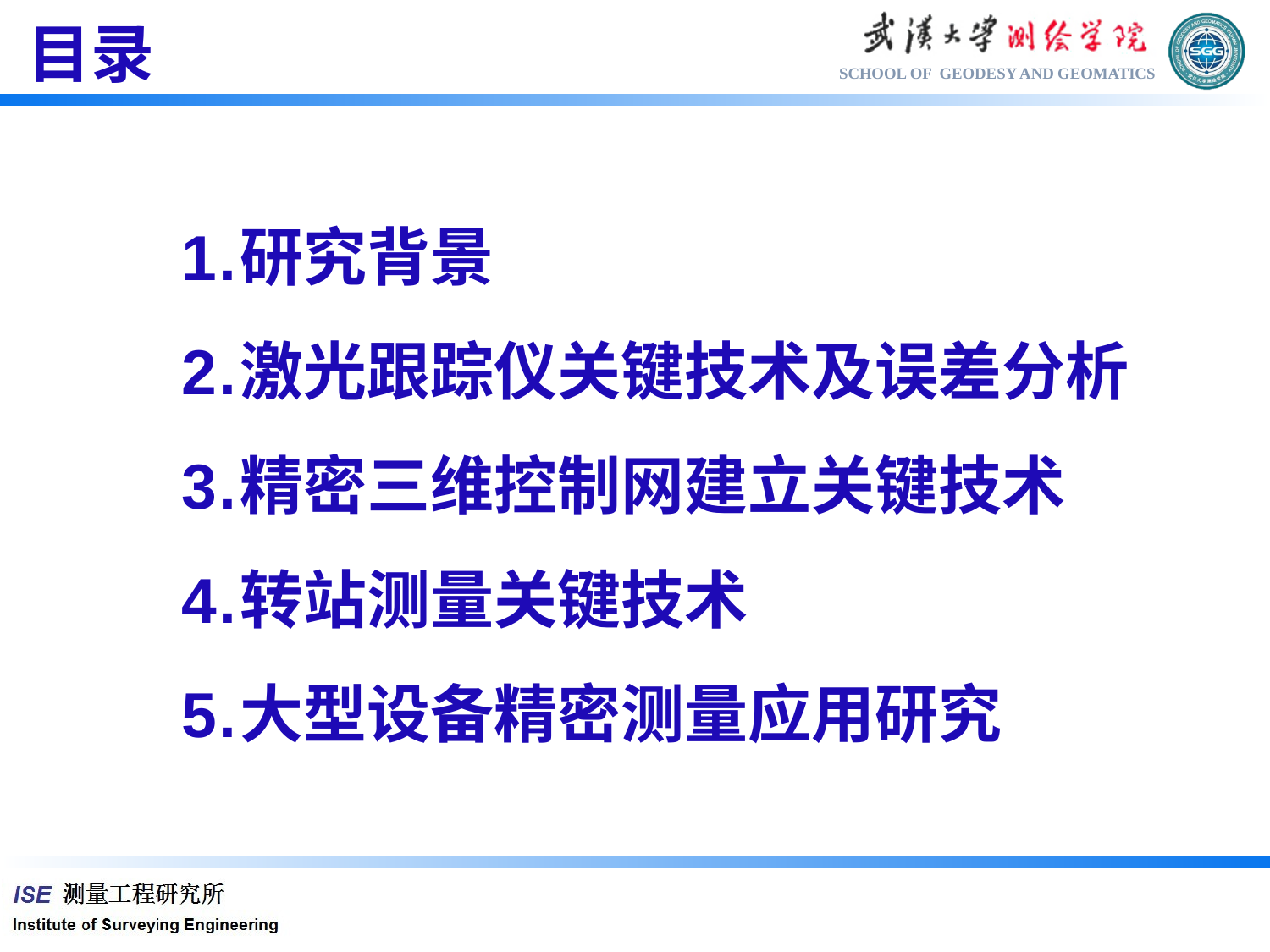

研究背景
激光跟踪仪关键技术及误差分析
精密三维控制网建立关键技术
转站测量关键技术
大型设备精密测量应用研究

2